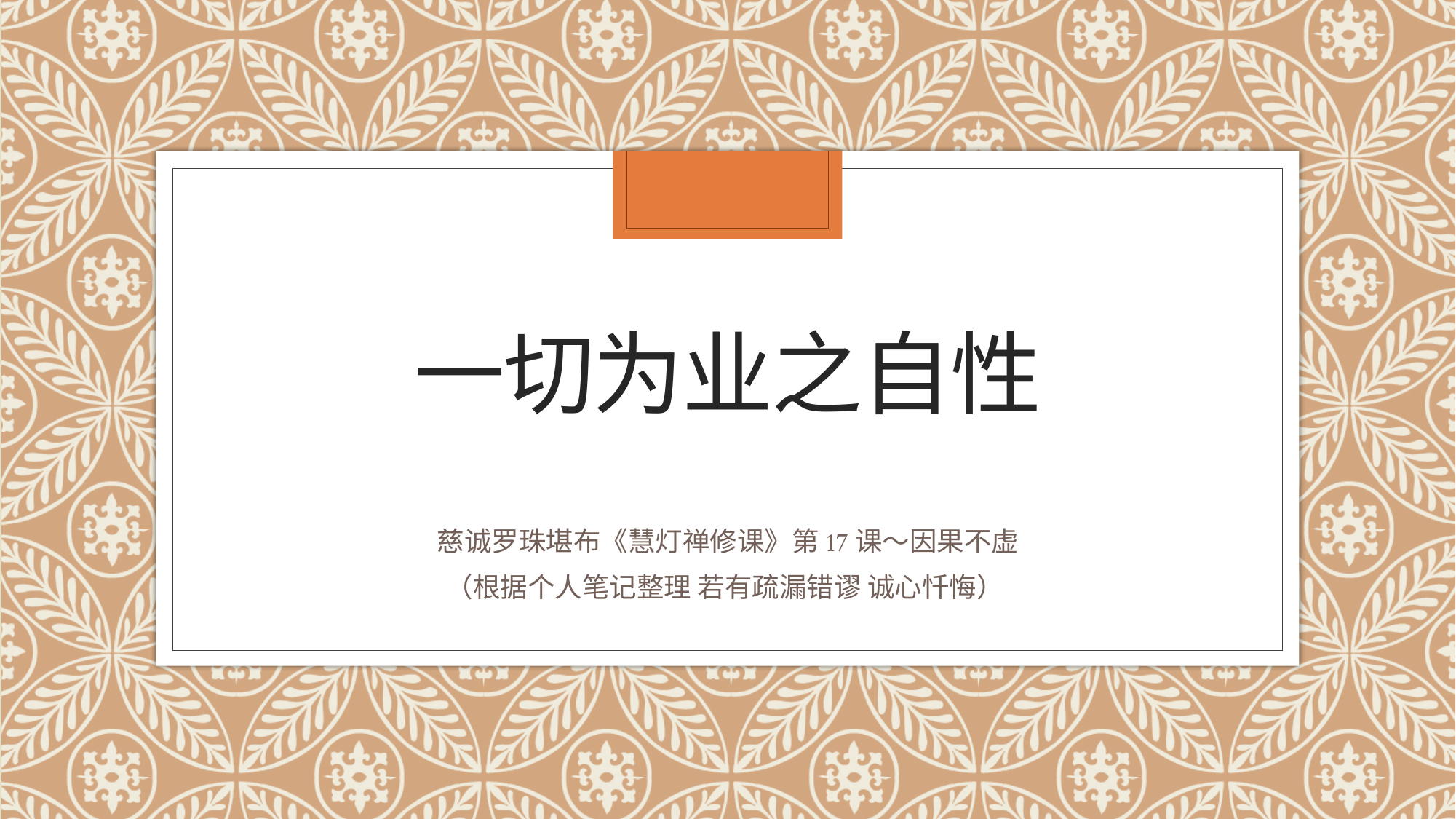

# 一切为业之自性
慈诚罗珠堪布《慧灯禅修课》第17课～因果不虚
（根据个人笔记整理 若有疏漏错谬 诚心忏悔）